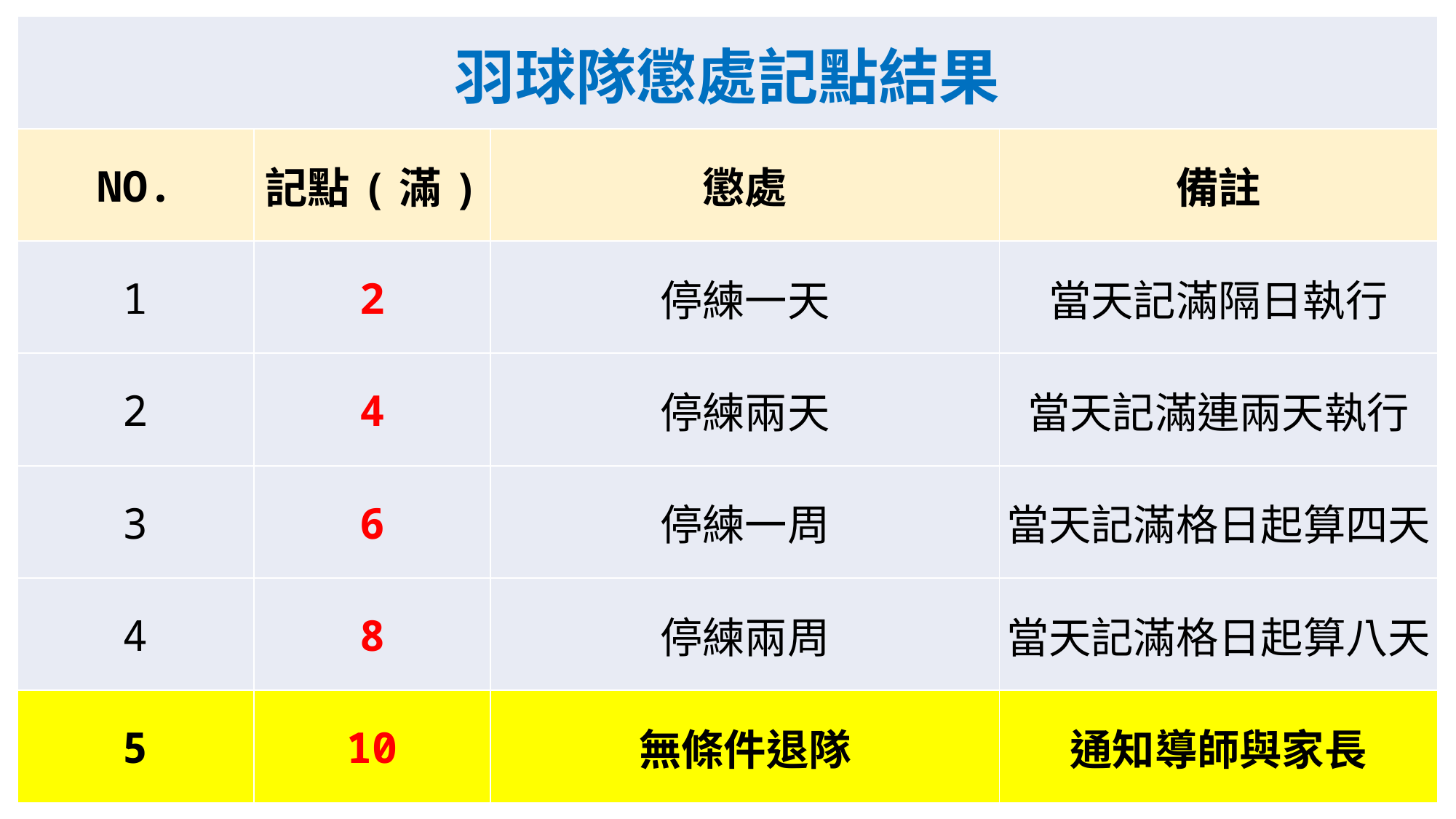

| 羽球隊懲處記點結果 |  |  |  |
| --- | --- | --- | --- |
| NO. | 記點(滿) | 懲處 | 備註 |
| 1 | 2 | 停練一天 | 當天記滿隔日執行 |
| 2 | 4 | 停練兩天 | 當天記滿連兩天執行 |
| 3 | 6 | 停練一周 | 當天記滿格日起算四天 |
| 4 | 8 | 停練兩周 | 當天記滿格日起算八天 |
| 5 | 10 | 無條件退隊 | 通知導師與家長 |
21